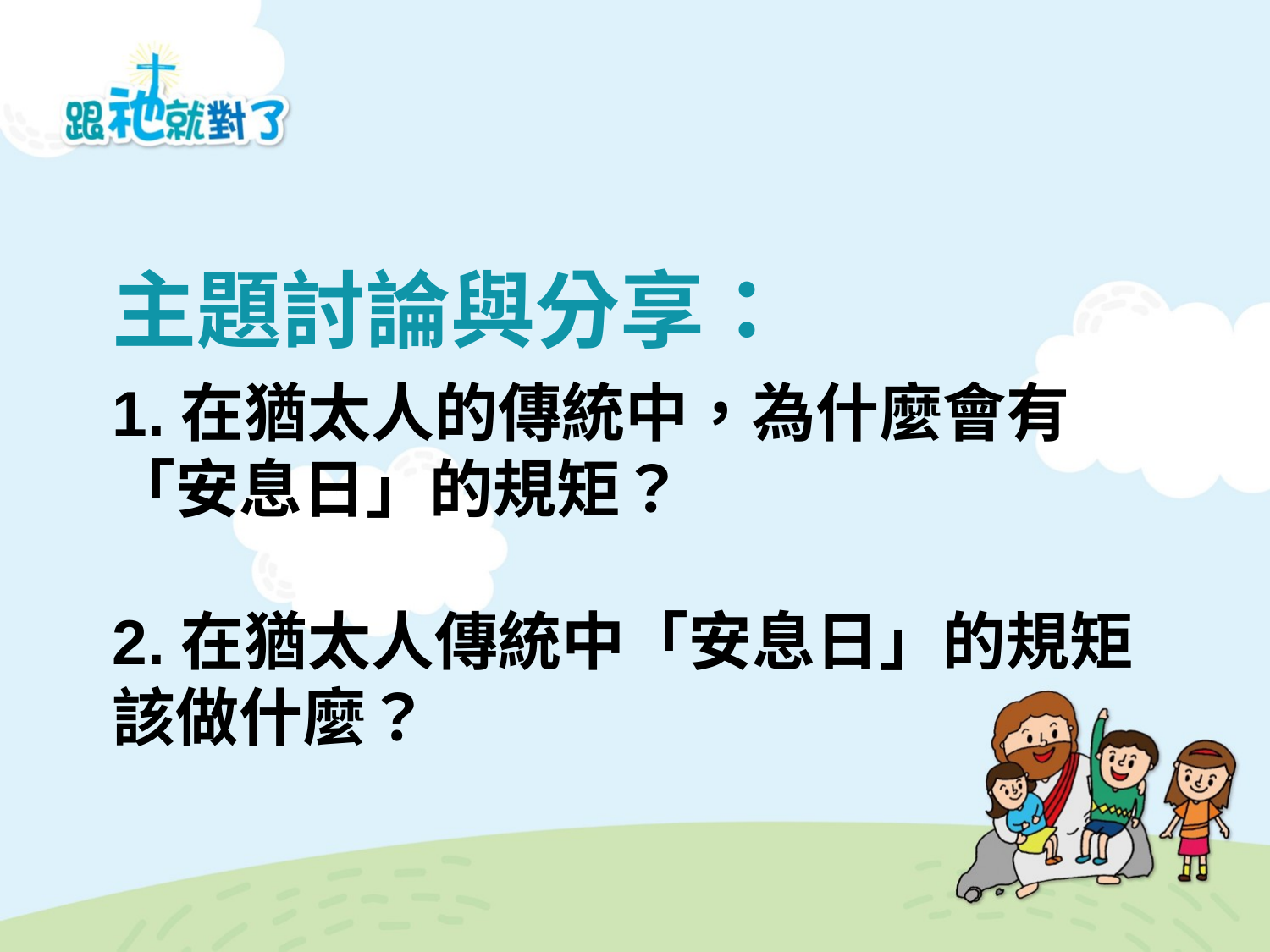

主題討論與分享：
1.在猶太人的傳統中，為什麼會有「安息日」的規矩？

2.在猶太人傳統中「安息日」的規矩該做什麼？